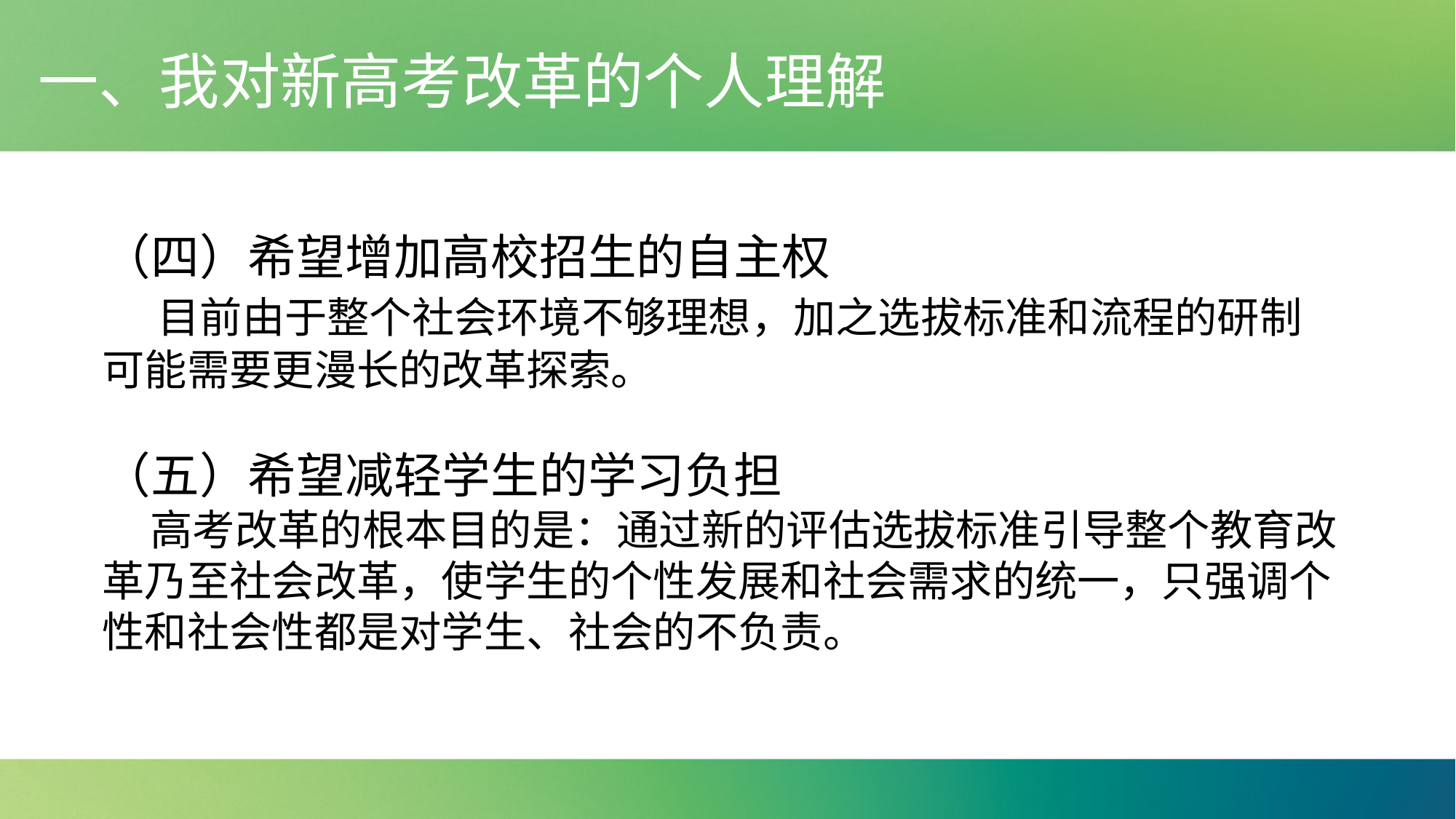

一、我对新高考改革的个人理解
（四）希望增加高校招生的自主权
    目前由于整个社会环境不够理想，加之选拔标准和流程的研制可能需要更漫长的改革探索。

（五）希望减轻学生的学习负担
    高考改革的根本目的是：通过新的评估选拔标准引导整个教育改革乃至社会改革，使学生的个性发展和社会需求的统一，只强调个性和社会性都是对学生、社会的不负责。